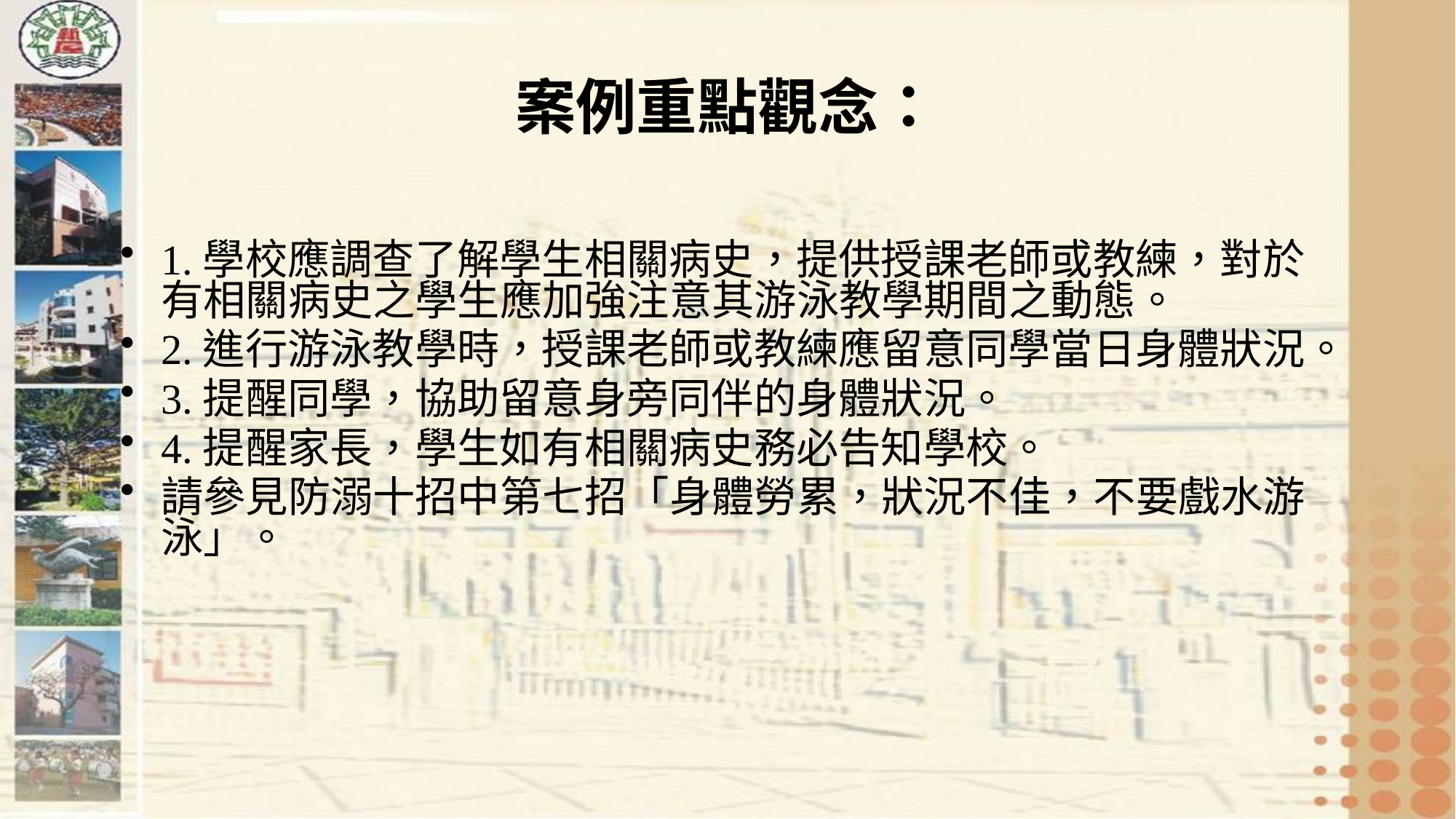

# 案例重點觀念：
1.學校應調查了解學生相關病史，提供授課老師或教練，對於有相關病史之學生應加強注意其游泳教學期間之動態。
2.進行游泳教學時，授課老師或教練應留意同學當日身體狀況。
3.提醒同學，協助留意身旁同伴的身體狀況。
4.提醒家長，學生如有相關病史務必告知學校。
請參見防溺十招中第七招「身體勞累，狀況不佳，不要戲水游泳」。